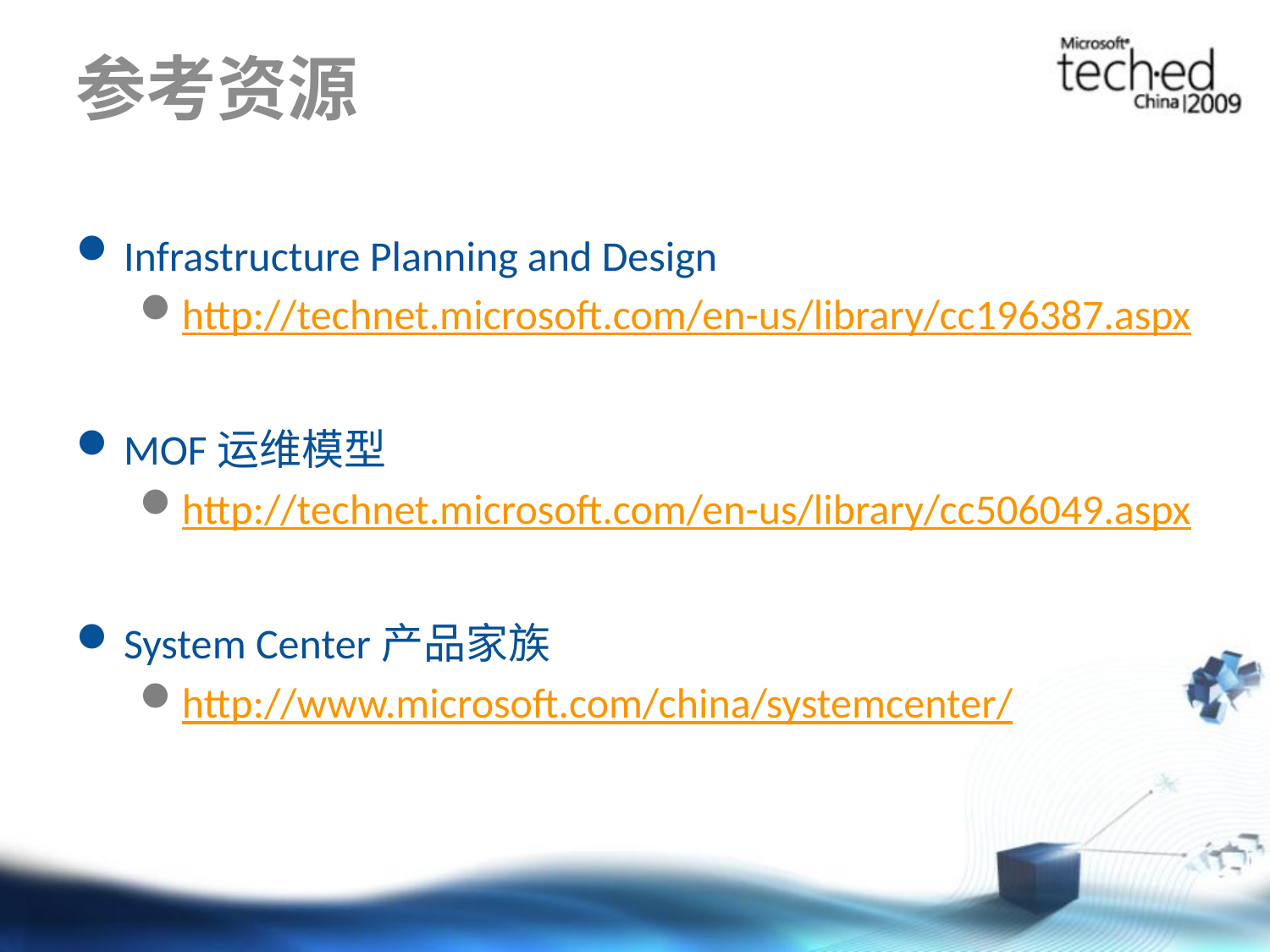

# 参考资源
Infrastructure Planning and Design
http://technet.microsoft.com/en-us/library/cc196387.aspx

MOF运维模型
http://technet.microsoft.com/en-us/library/cc506049.aspx

System Center产品家族
http://www.microsoft.com/china/systemcenter/